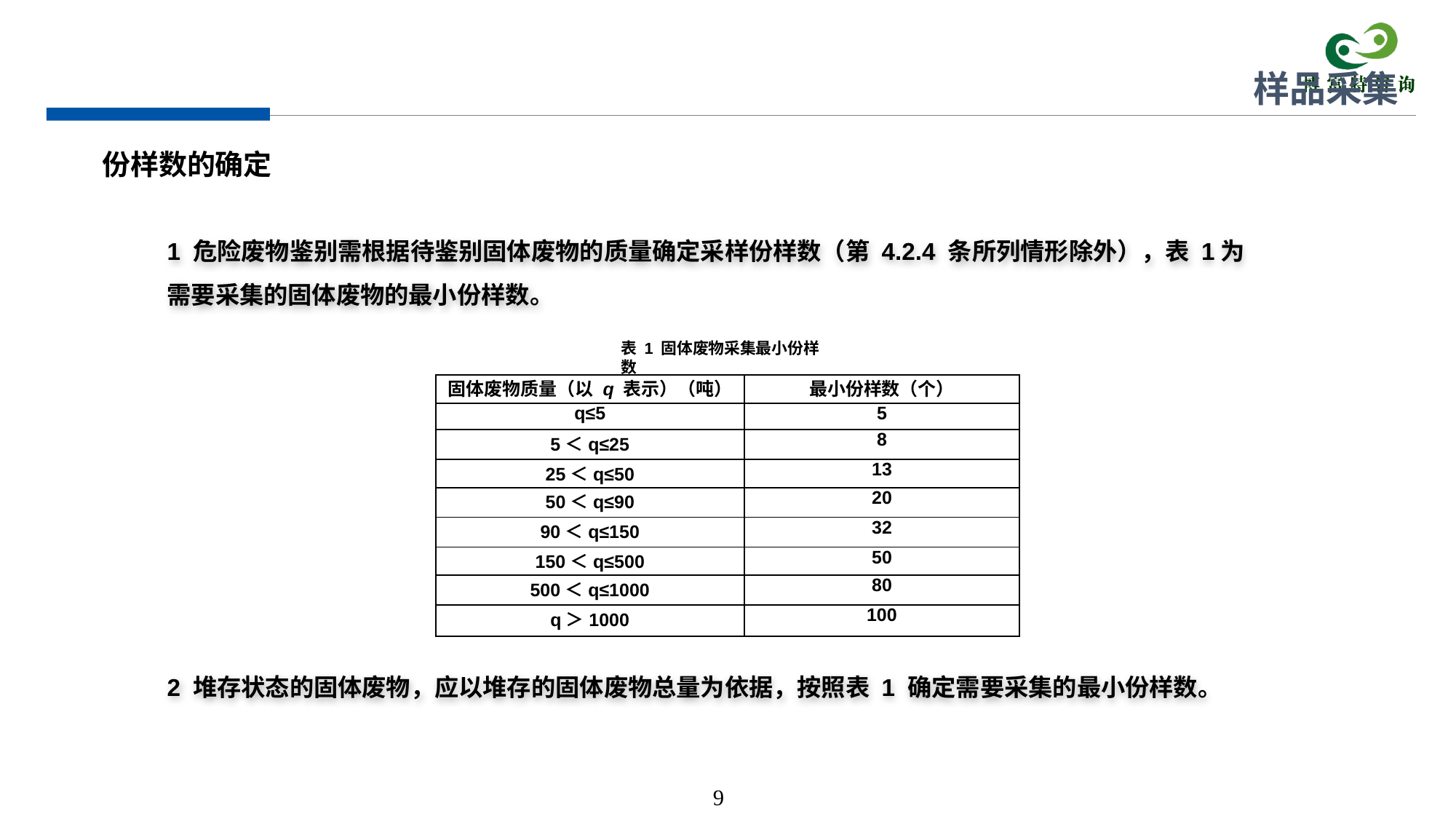

样品采集
份样数的确定
1 危险废物鉴别需根据待鉴别固体废物的质量确定采样份样数（第 4.2.4 条所列情形除外），表 1为需要采集的固体废物的最小份样数。

2 堆存状态的固体废物，应以堆存的固体废物总量为依据，按照表 1 确定需要采集的最小份样数。
表 1 固体废物采集最小份样数
| 固体废物质量（以 q 表示）（吨） | 最小份样数（个） |
| --- | --- |
| q≤5 | 5 |
| 5＜q≤25 | 8 |
| 25＜q≤50 | 13 |
| 50＜q≤90 | 20 |
| 90＜q≤150 | 32 |
| 150＜q≤500 | 50 |
| 500＜q≤1000 | 80 |
| q＞1000 | 100 |